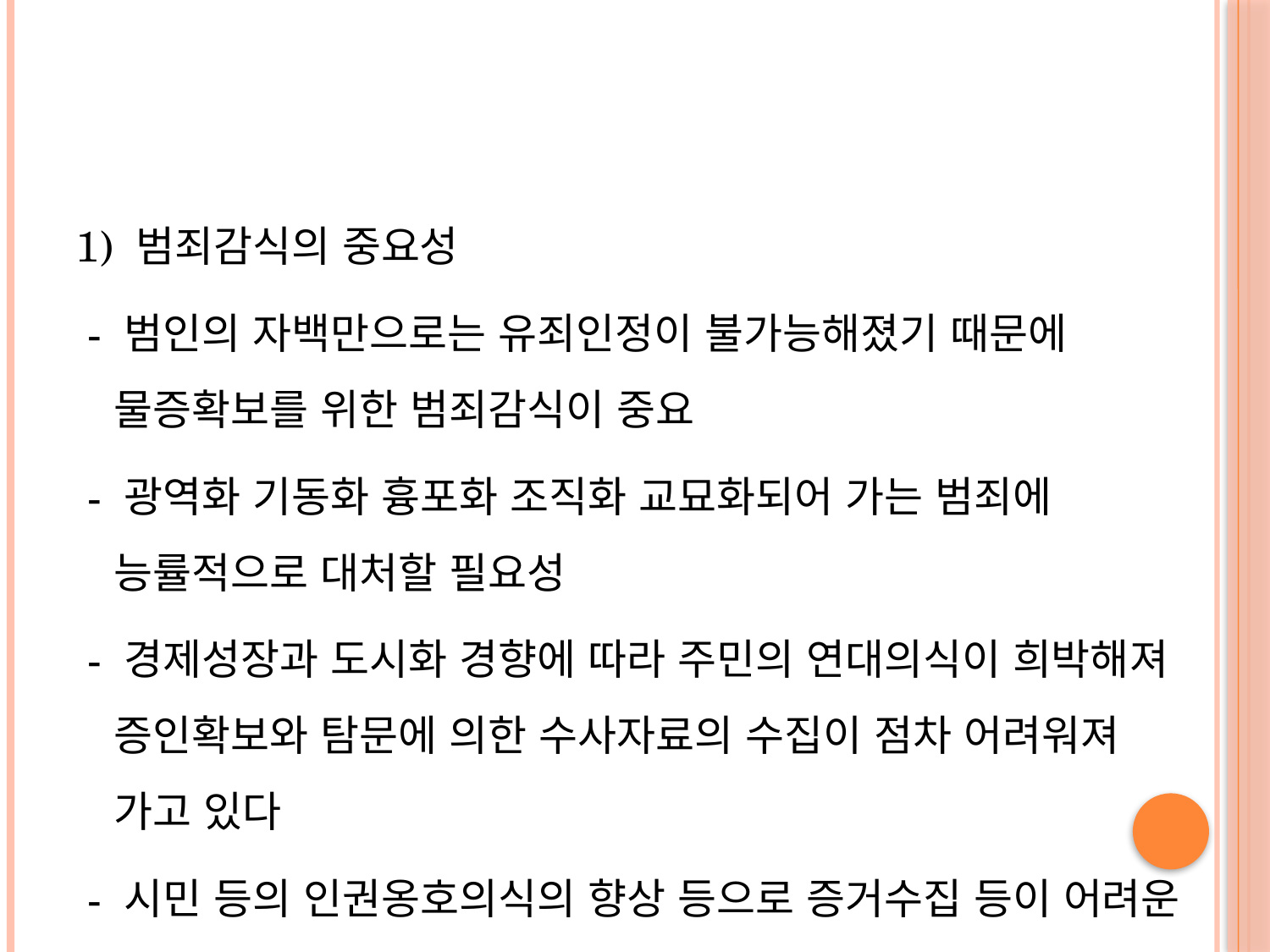

#
1) 범죄감식의 중요성
 - 범인의 자백만으로는 유죄인정이 불가능해졌기 때문에 물증확보를 위한 범죄감식이 중요
 - 광역화 기동화 흉포화 조직화 교묘화되어 가는 범죄에 능률적으로 대처할 필요성
 - 경제성장과 도시화 경향에 따라 주민의 연대의식이 희박해져 증인확보와 탐문에 의한 수사자료의 수집이 점차 어려워져 가고 있다
 - 시민 등의 인권옹호의식의 향상 등으로 증거수집 등이 어려운 실정